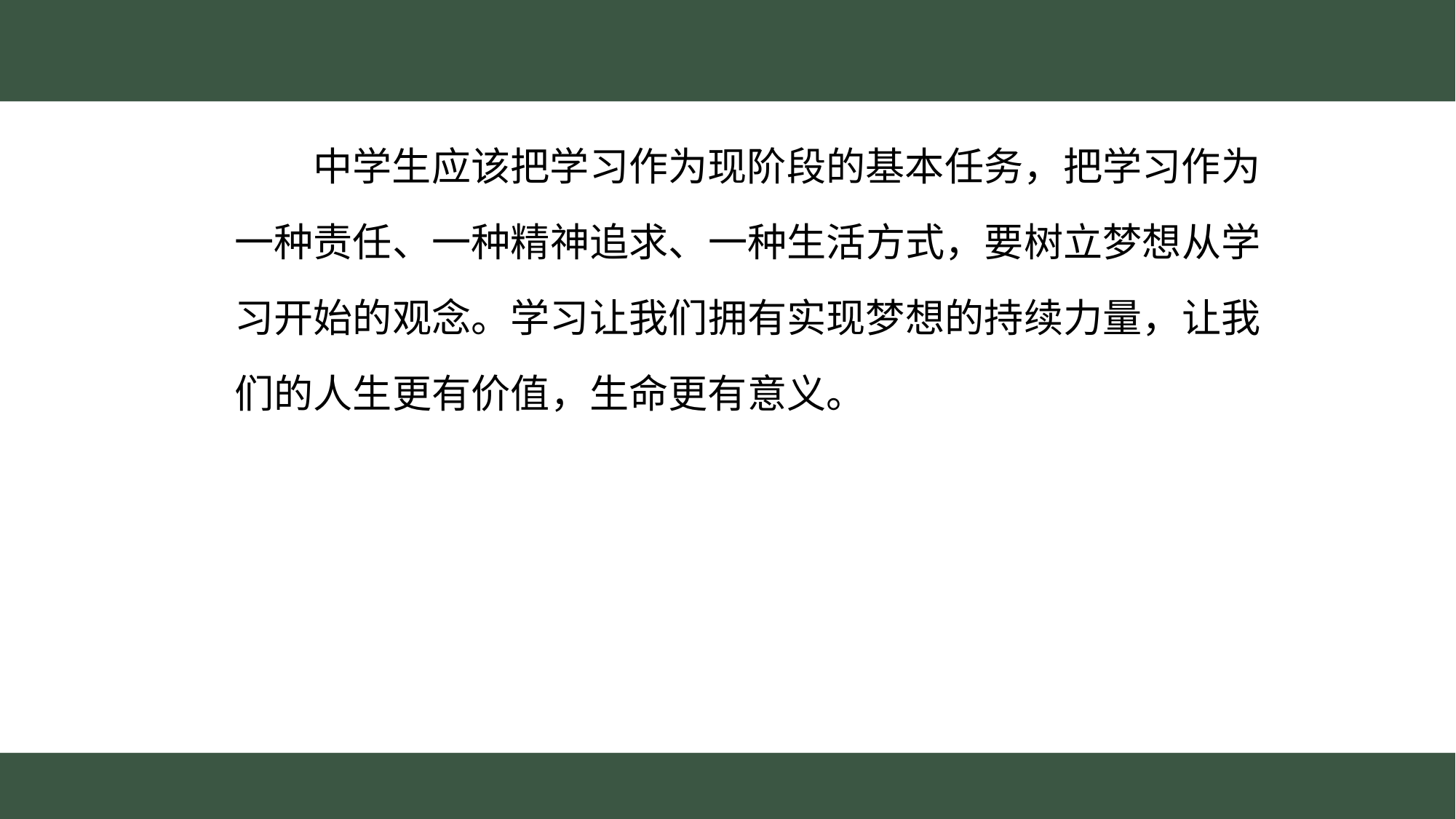

中学生应该把学习作为现阶段的基本任务，把学习作为一种责任、一种精神追求、一种生活方式，要树立梦想从学习开始的观念。学习让我们拥有实现梦想的持续力量，让我们的人生更有价值，生命更有意义。